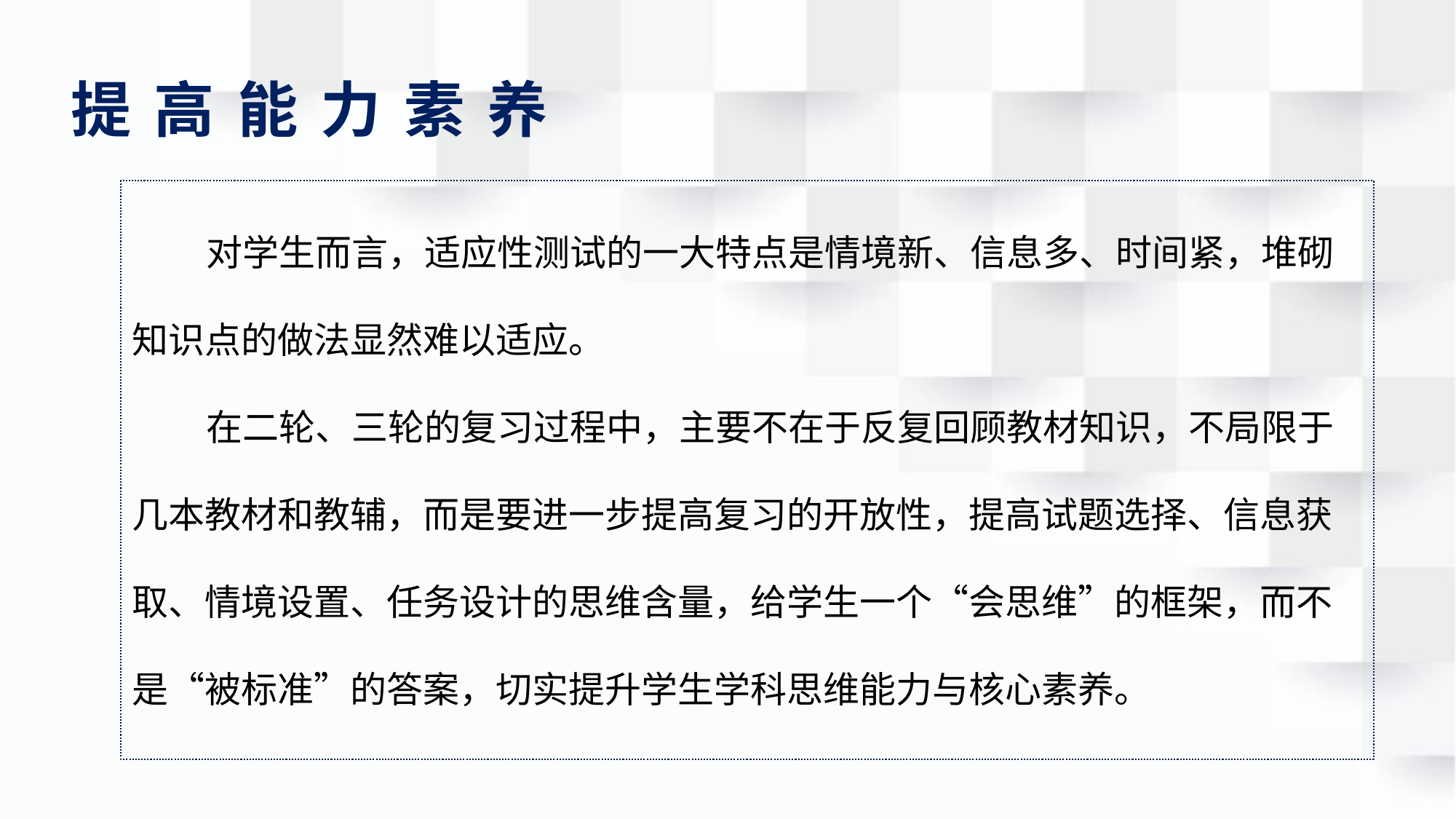

提高能力素养
        对学生而言，适应性测试的一大特点是情境新、信息多、时间紧，堆砌知识点的做法显然难以适应。
        在二轮、三轮的复习过程中，主要不在于反复回顾教材知识，不局限于几本教材和教辅，而是要进一步提高复习的开放性，提高试题选择、信息获取、情境设置、任务设计的思维含量，给学生一个“会思维”的框架，而不是“被标准”的答案，切实提升学生学科思维能力与核心素养。